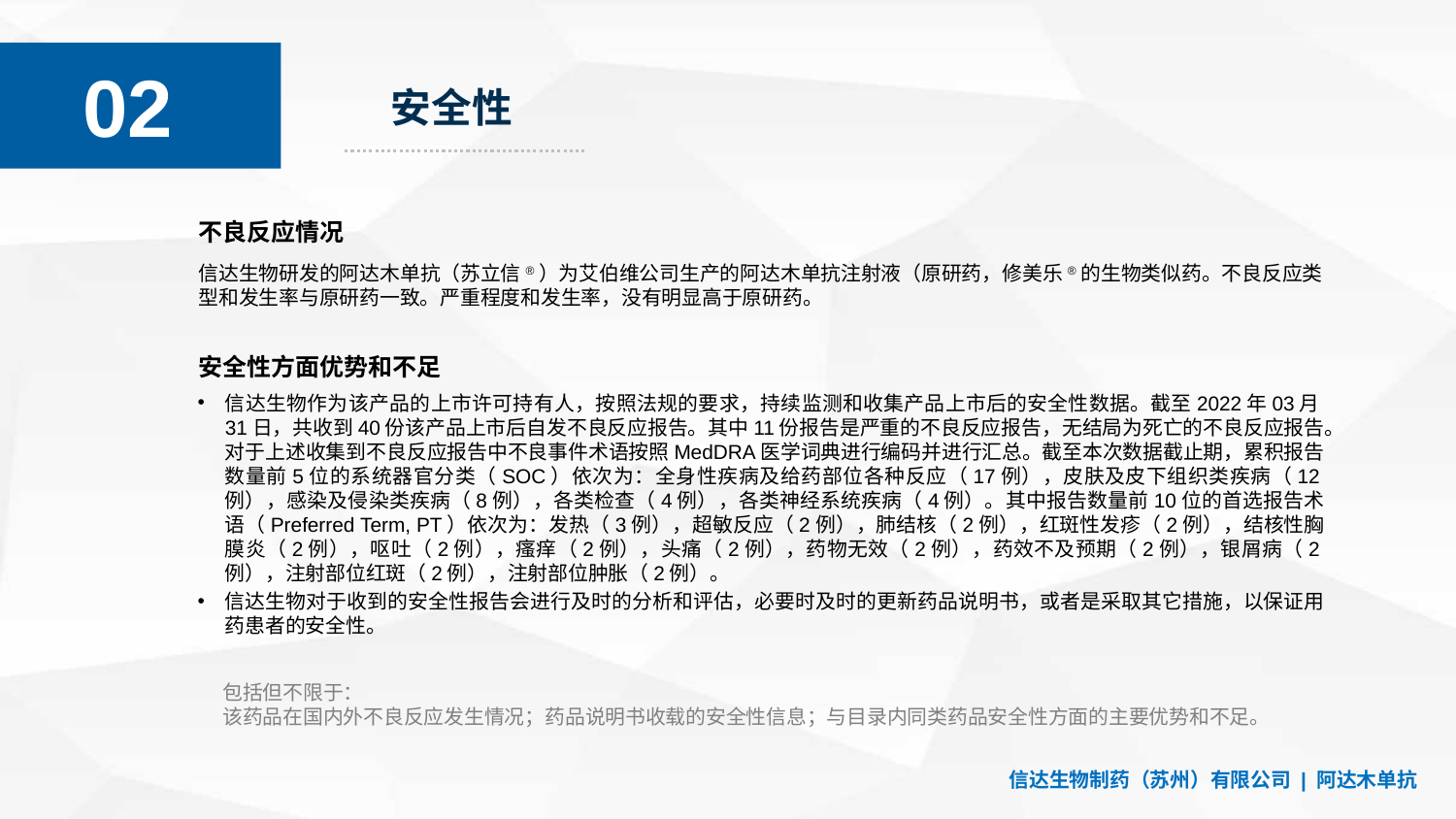

02
01
安全性
不良反应情况
信达生物研发的阿达木单抗（苏立信®）为艾伯维公司生产的阿达木单抗注射液（原研药，修美乐®的生物类似药。不良反应类型和发生率与原研药一致。严重程度和发生率，没有明显高于原研药。

安全性方面优势和不足
信达生物作为该产品的上市许可持有人，按照法规的要求，持续监测和收集产品上市后的安全性数据。截至2022年03月31日，共收到40份该产品上市后自发不良反应报告。其中11份报告是严重的不良反应报告，无结局为死亡的不良反应报告。对于上述收集到不良反应报告中不良事件术语按照MedDRA医学词典进行编码并进行汇总。截至本次数据截止期，累积报告数量前5位的系统器官分类（SOC）依次为：全身性疾病及给药部位各种反应（17例），皮肤及皮下组织类疾病（12例），感染及侵染类疾病（8例），各类检查（4例），各类神经系统疾病（4例）。其中报告数量前10位的首选报告术语（Preferred Term, PT）依次为：发热（3例），超敏反应（2例），肺结核（2例），红斑性发疹（2例），结核性胸膜炎（2例），呕吐（2例），瘙痒（2例），头痛（2例），药物无效（2例），药效不及预期（2例），银屑病（2例），注射部位红斑（2例），注射部位肿胀（2例）。
信达生物对于收到的安全性报告会进行及时的分析和评估，必要时及时的更新药品说明书，或者是采取其它措施，以保证用药患者的安全性。

包括但不限于：
该药品在国内外不良反应发生情况；药品说明书收载的安全性信息；与目录内同类药品安全性方面的主要优势和不足。
信达生物制药（苏州）有限公司 | 阿达木单抗